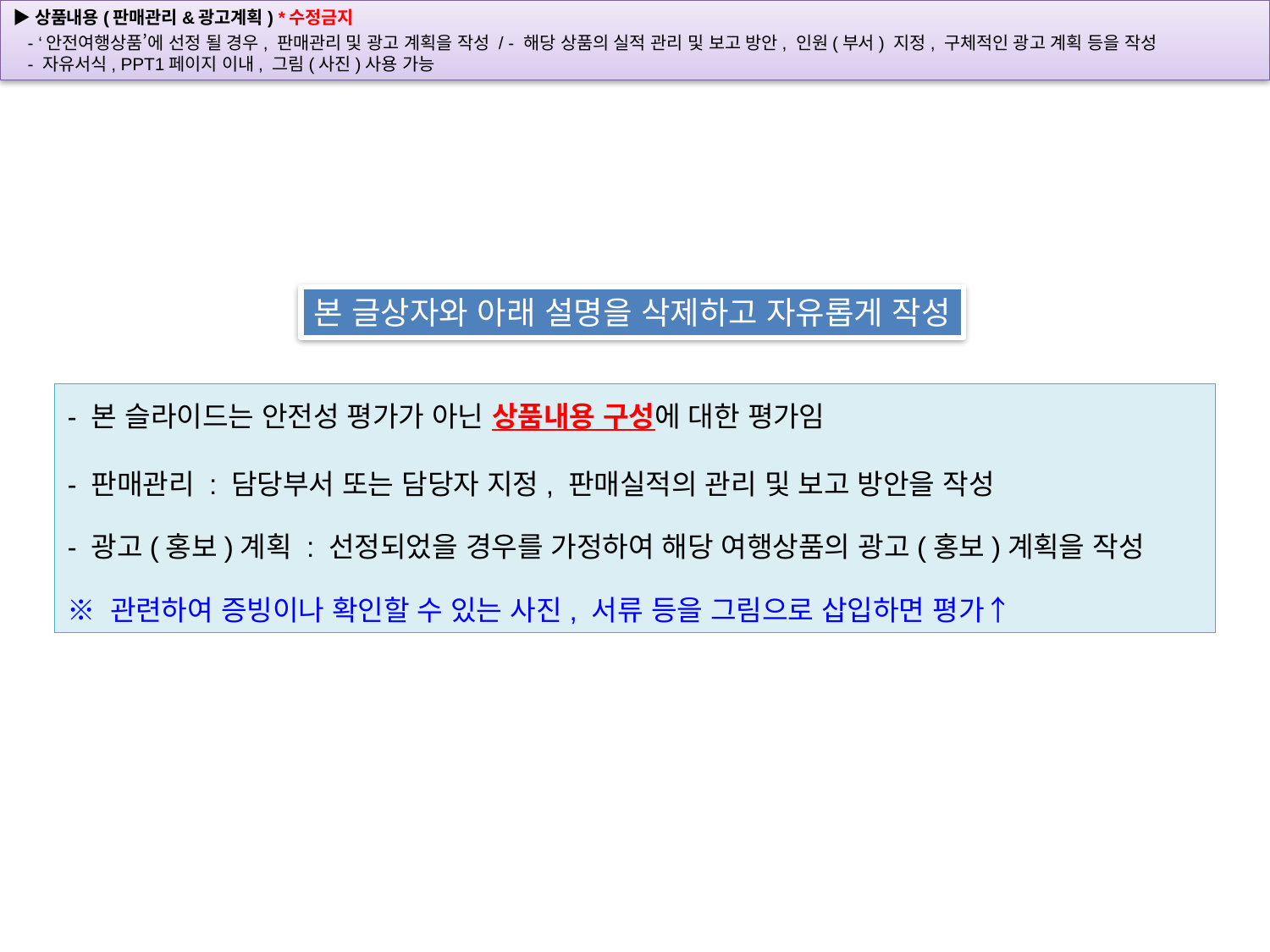

본 글상자와 아래 설명을 삭제하고 자유롭게 작성

- 본 슬라이드는 안전성 평가가 아닌 상품내용 구성에 대한 평가임

- 판매관리 : 담당부서 또는 담당자 지정, 판매실적의 관리 및 보고 방안을 작성

- 광고(홍보)계획 : 선정되었을 경우를 가정하여 해당 여행상품의 광고(홍보)계획을 작성

※ 관련하여 증빙이나 확인할 수 있는 사진, 서류 등을 그림으로 삽입하면 평가↑